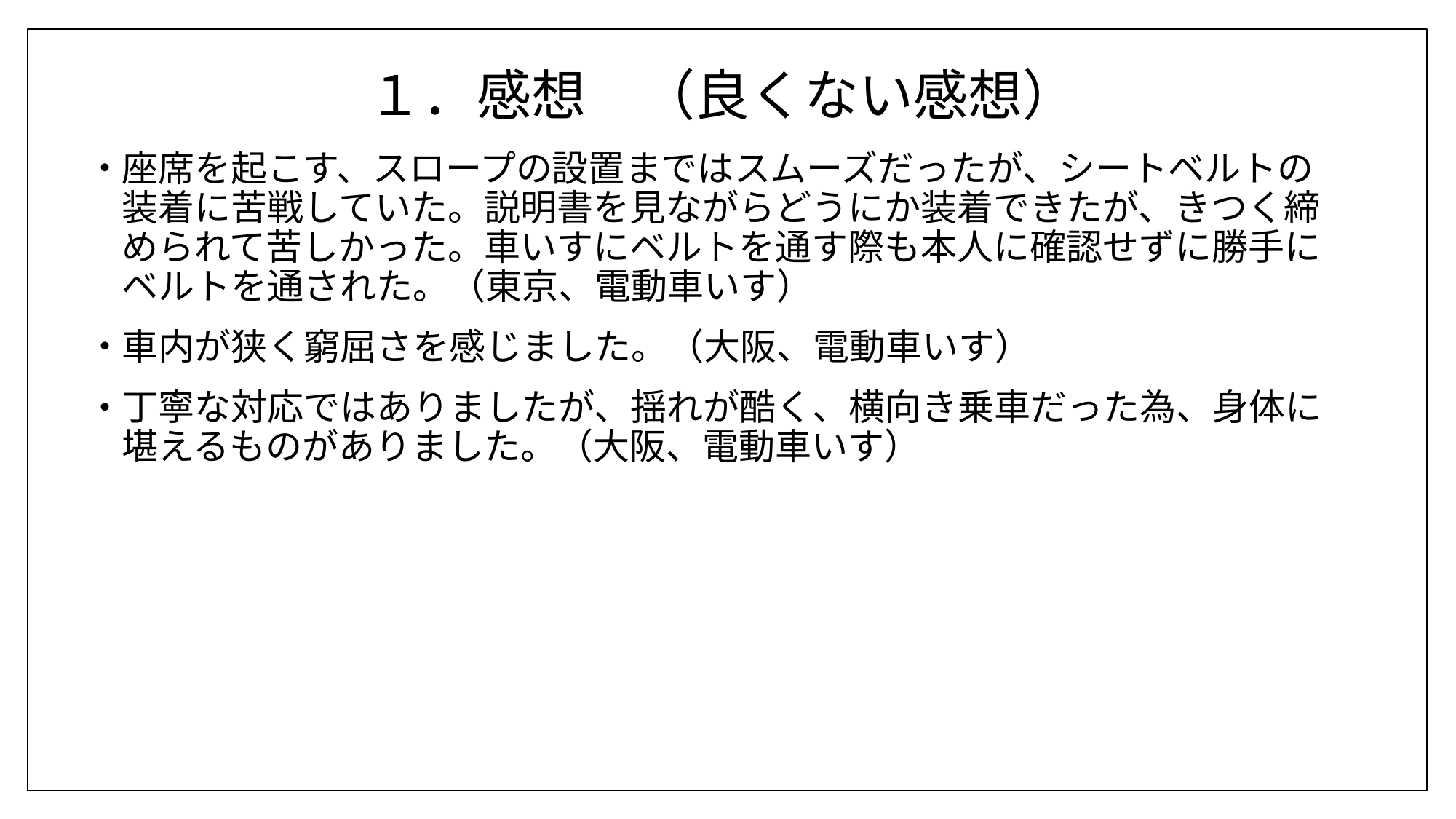

# １．感想　（良くない感想）
座席を起こす、スロープの設置まではスムーズだったが、シートベルトの装着に苦戦していた。説明書を見ながらどうにか装着できたが、きつく締められて苦しかった。車いすにベルトを通す際も本人に確認せずに勝手にベルトを通された。（東京、電動車いす）
車内が狭く窮屈さを感じました。（大阪、電動車いす）
丁寧な対応ではありましたが、揺れが酷く、横向き乗車だった為、身体に堪えるものがありました。（大阪、電動車いす）